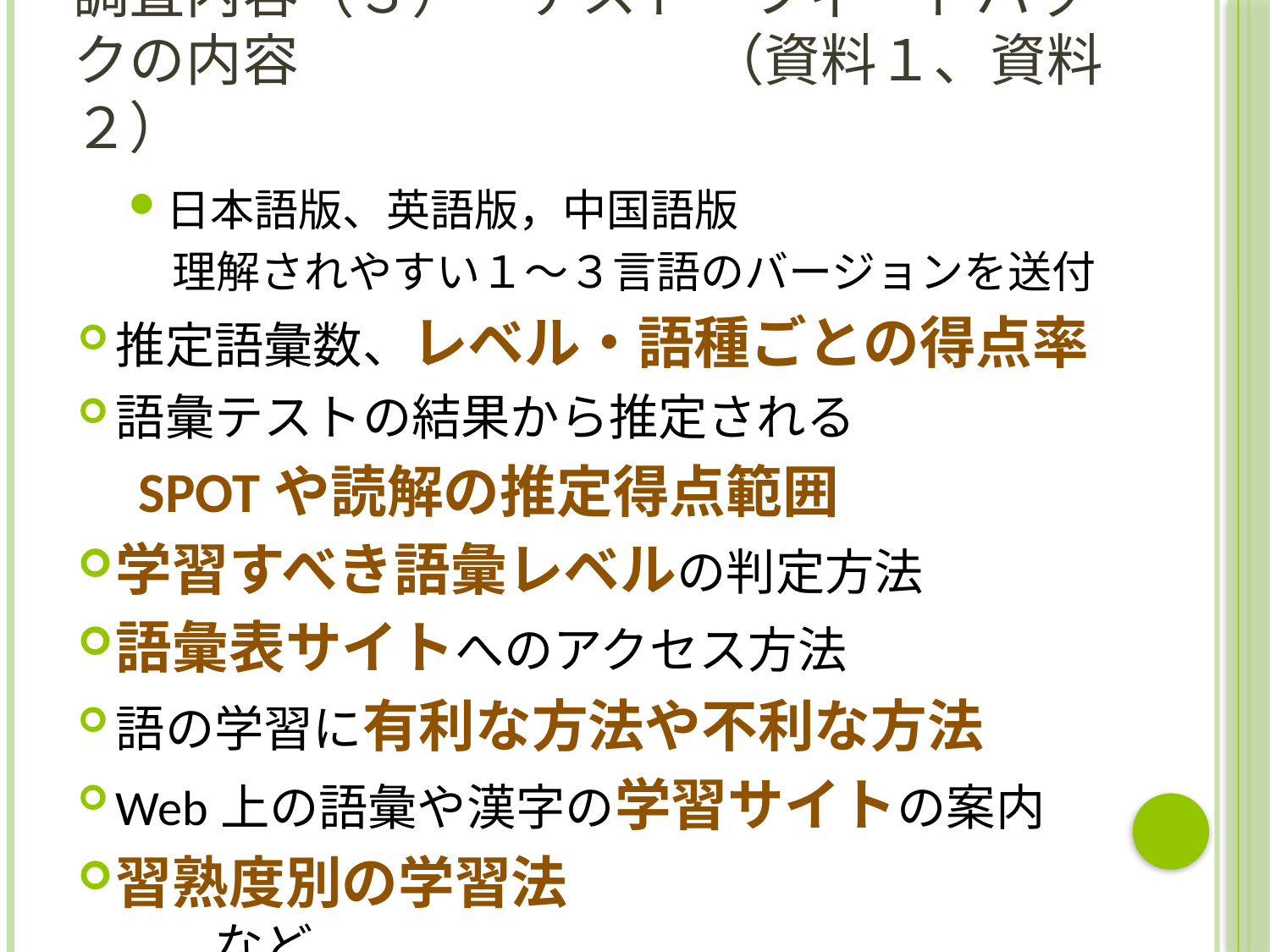

# 調査内容（３）　テスト・フィードバックの内容　			（資料１、資料２）
日本語版、英語版，中国語版
　理解されやすい１～３言語のバージョンを送付
推定語彙数、レベル・語種ごとの得点率
語彙テストの結果から推定される
　SPOTや読解の推定得点範囲
学習すべき語彙レベルの判定方法
語彙表サイトへのアクセス方法
語の学習に有利な方法や不利な方法
Web上の語彙や漢字の学習サイトの案内
習熟度別の学習法　　　　　　　　　　　　　　など